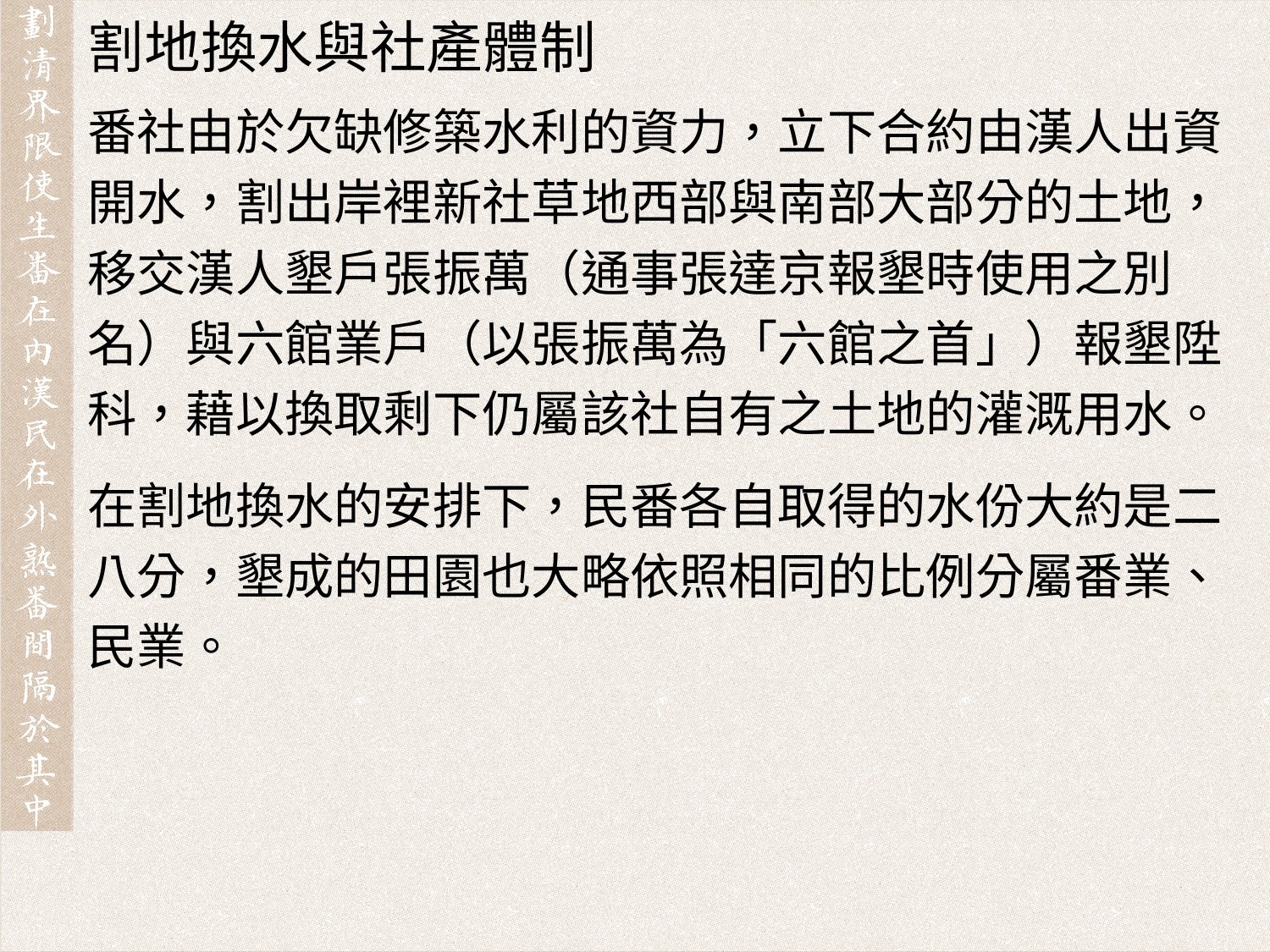

割地換水與社產體制
番社由於欠缺修築水利的資力，立下合約由漢人出資開水，割出岸裡新社草地西部與南部大部分的土地，移交漢人墾戶張振萬（通事張達京報墾時使用之別名）與六館業戶（以張振萬為「六館之首」）報墾陞科，藉以換取剩下仍屬該社自有之土地的灌溉用水。
在割地換水的安排下，民番各自取得的水份大約是二八分，墾成的田園也大略依照相同的比例分屬番業、民業。